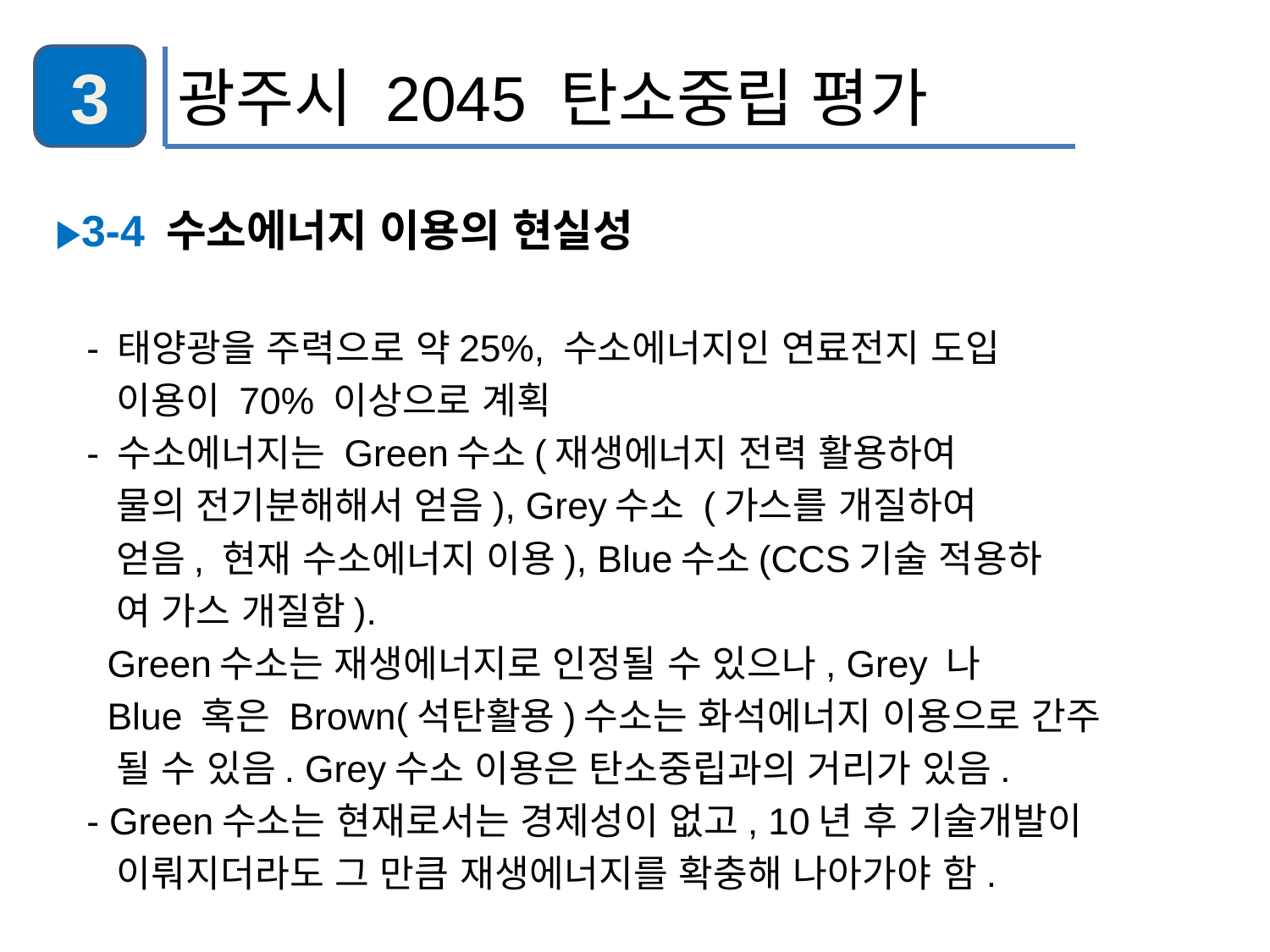

3
광주시 2045 탄소중립 평가
▶3-4 수소에너지 이용의 현실성

   - 태양광을 주력으로 약25%, 수소에너지인 연료전지 도입
     이용이 70% 이상으로 계획
   - 수소에너지는 Green수소(재생에너지 전력 활용하여
     물의 전기분해해서 얻음), Grey수소 (가스를 개질하여
     얻음, 현재 수소에너지 이용), Blue수소(CCS기술 적용하
     여 가스 개질함).
     Green수소는 재생에너지로 인정될 수 있으나, Grey 나
     Blue 혹은 Brown(석탄활용)수소는 화석에너지 이용으로 간주
     될 수 있음. Grey수소 이용은 탄소중립과의 거리가 있음.
   - Green수소는 현재로서는 경제성이 없고, 10년 후 기술개발이
     이뤄지더라도 그 만큼 재생에너지를 확충해 나아가야 함.